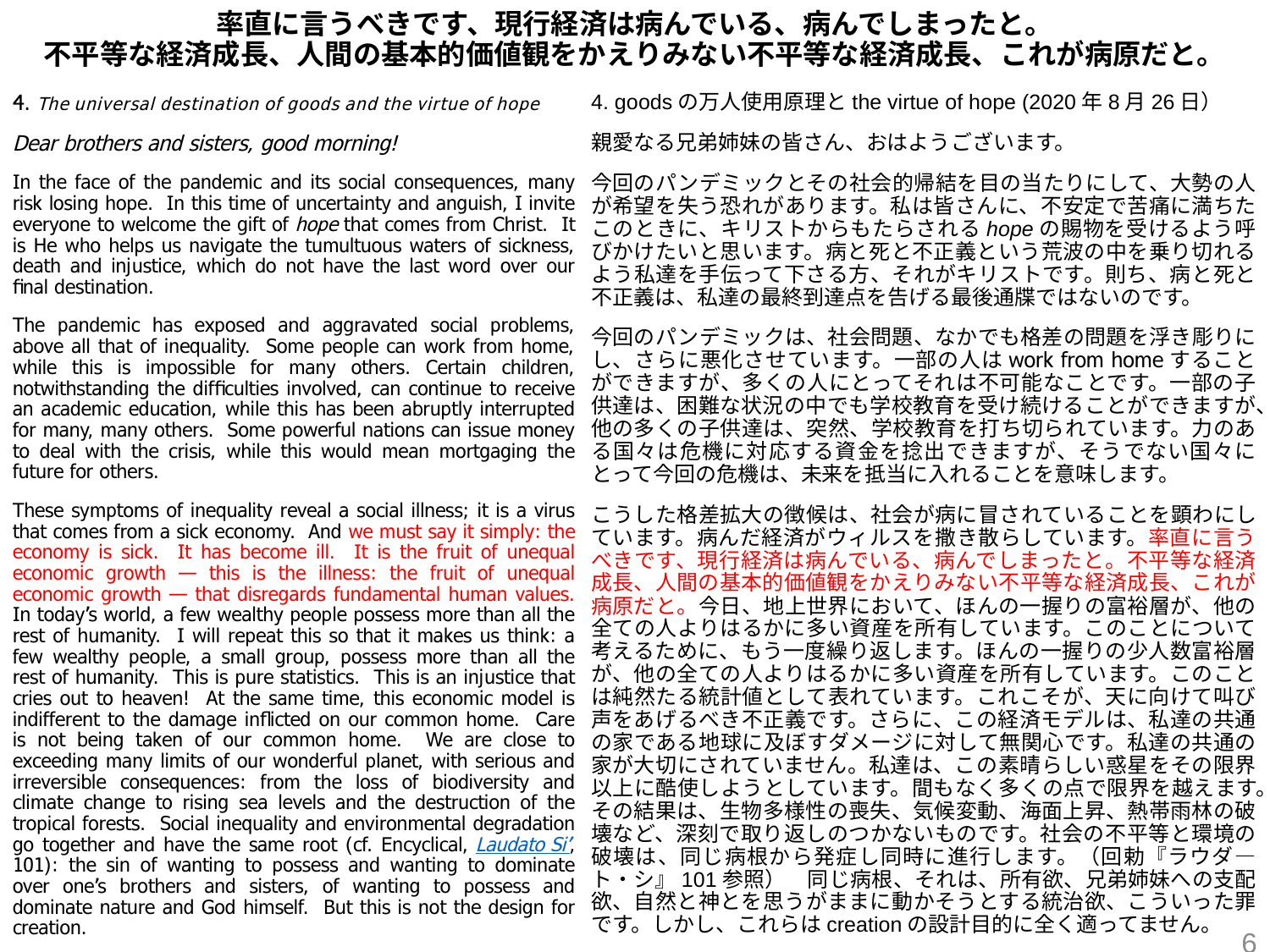

# 率直に言うべきです、現行経済は病んでいる、病んでしまったと。 不平等な経済成長、人間の基本的価値観をかえりみない不平等な経済成長、これが病原だと。
4. The universal destination of goods and the virtue of hope
Dear brothers and sisters, good morning!
In the face of the pandemic and its social consequences, many risk losing hope.  In this time of uncertainty and anguish, I invite everyone to welcome the gift of hope that comes from Christ.  It is He who helps us navigate the tumultuous waters of sickness, death and injustice, which do not have the last word over our final destination.
The pandemic has exposed and aggravated social problems, above all that of inequality.  Some people can work from home, while this is impossible for many others. Certain children, notwithstanding the difficulties involved, can continue to receive an academic education, while this has been abruptly interrupted for many, many others.  Some powerful nations can issue money to deal with the crisis, while this would mean mortgaging the future for others.
These symptoms of inequality reveal a social illness; it is a virus that comes from a sick economy.  And we must say it simply: the economy is sick.  It has become ill.  It is the fruit of unequal economic growth — this is the illness: the fruit of unequal economic growth — that disregards fundamental human values. In today’s world, a few wealthy people possess more than all the rest of humanity.  I will repeat this so that it makes us think: a few wealthy people, a small group, possess more than all the rest of humanity.  This is pure statistics.  This is an injustice that cries out to heaven!  At the same time, this economic model is indifferent to the damage inflicted on our common home.  Care is not being taken of our common home.  We are close to exceeding many limits of our wonderful planet, with serious and irreversible consequences: from the loss of biodiversity and climate change to rising sea levels and the destruction of the tropical forests.  Social inequality and environmental degradation go together and have the same root (cf. Encyclical, Laudato Si’, 101): the sin of wanting to possess and wanting to dominate over one’s brothers and sisters, of wanting to possess and dominate nature and God himself.  But this is not the design for creation.

4. goodsの万人使用原理とthe virtue of hope (2020年8月26日）
親愛なる兄弟姉妹の皆さん、おはようございます。
今回のパンデミックとその社会的帰結を目の当たりにして、大勢の人が希望を失う恐れがあります。私は皆さんに、不安定で苦痛に満ちたこのときに、キリストからもたらされるhopeの賜物を受けるよう呼びかけたいと思います。病と死と不正義という荒波の中を乗り切れるよう私達を手伝って下さる方、それがキリストです。則ち、病と死と不正義は、私達の最終到達点を告げる最後通牒ではないのです。
今回のパンデミックは、社会問題、なかでも格差の問題を浮き彫りにし、さらに悪化させています。一部の人はwork from homeすることができますが、多くの人にとってそれは不可能なことです。一部の子供達は、困難な状況の中でも学校教育を受け続けることができますが、他の多くの子供達は、突然、学校教育を打ち切られています。力のある国々は危機に対応する資金を捻出できますが、そうでない国々にとって今回の危機は、未来を抵当に入れることを意味します。
こうした格差拡大の徴候は、社会が病に冒されていることを顕わにしています。病んだ経済がウィルスを撒き散らしています。率直に言うべきです、現行経済は病んでいる、病んでしまったと。不平等な経済成長、人間の基本的価値観をかえりみない不平等な経済成長、これが病原だと。今日、地上世界において、ほんの一握りの富裕層が、他の全ての人よりはるかに多い資産を所有しています。このことについて考えるために、もう一度繰り返します。ほんの一握りの少人数富裕層が、他の全ての人よりはるかに多い資産を所有しています。このことは純然たる統計値として表れています。これこそが、天に向けて叫び声をあげるべき不正義です。さらに、この経済モデルは、私達の共通の家である地球に及ぼすダメージに対して無関心です。私達の共通の家が大切にされていません。私達は、この素晴らしい惑星をその限界以上に酷使しようとしています。間もなく多くの点で限界を越えます。その結果は、生物多様性の喪失、気候変動、海面上昇、熱帯雨林の破壊など、深刻で取り返しのつかないものです。社会の不平等と環境の破壊は、同じ病根から発症し同時に進行します。（回勅『ラウダ―ト・シ』101参照）　同じ病根、それは、所有欲、兄弟姉妹への支配欲、自然と神とを思うがままに動かそうとする統治欲、こういった罪です。しかし、これらはcreationの設計目的に全く適ってません。

6